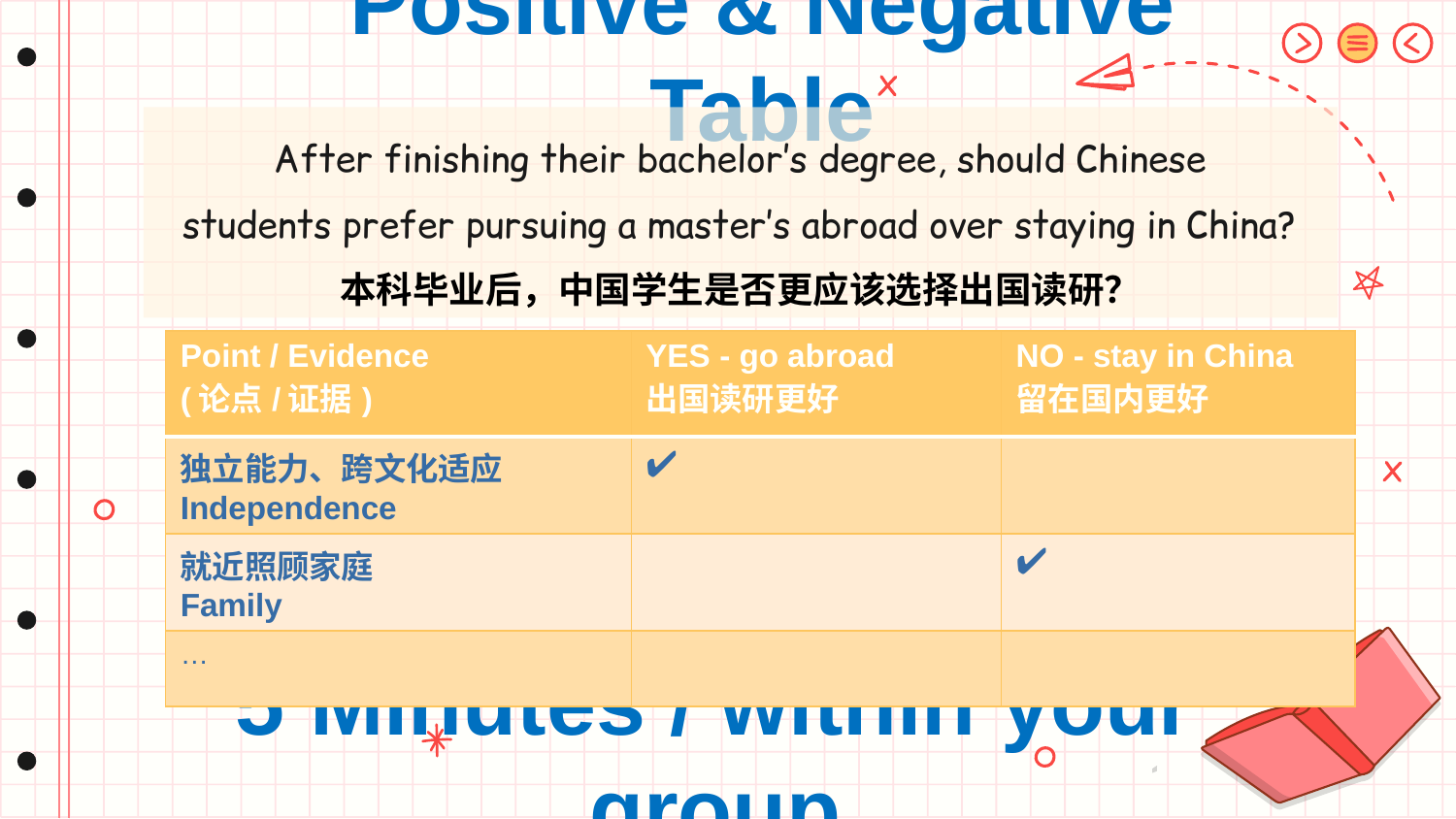

Positive & Negative Table

After finishing their bachelor’s degree, should Chinese students prefer pursuing a master’s abroad over staying in China?
本科毕业后，中国学生是否更应该选择出国读研？
| Point / Evidence (论点/证据) | YES - go abroad 出国读研更好 | NO - stay in China 留在国内更好 |
| --- | --- | --- |
| 独立能力、跨文化适应Independence | ✔️ |  |
| 就近照顾家庭 Family |  | ✔️ |
| … |  |  |

5 Minutes / within your group